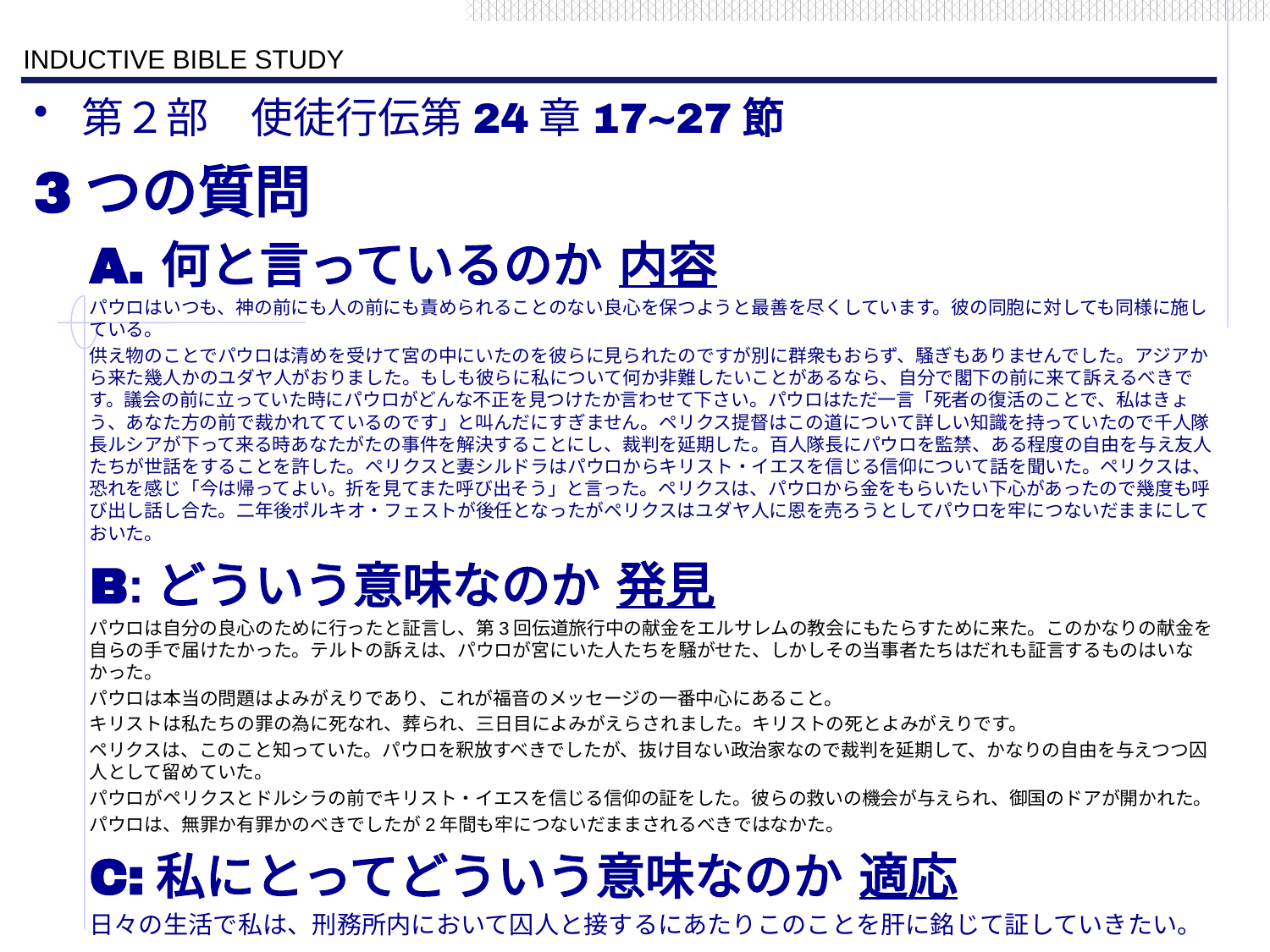

第２部　使徒行伝第24章17~27節

3つの質問
何と言っているのか 内容
パウロはいつも、神の前にも人の前にも責められることのない良心を保つようと最善を尽くしています。彼の同胞に対しても同様に施している。
供え物のことでパウロは清めを受けて宮の中にいたのを彼らに見られたのですが別に群衆もおらず、騒ぎもありませんでした。アジアから来た幾人かのユダヤ人がおりました。もしも彼らに私について何か非難したいことがあるなら、自分で閣下の前に来て訴えるべきです。議会の前に立っていた時にパウロがどんな不正を見つけたか言わせて下さい。パウロはただ一言「死者の復活のことで、私はきょう、あなた方の前で裁かれてているのです」と叫んだにすぎません。ペリクス提督はこの道について詳しい知識を持っていたので千人隊長ルシアが下って来る時あなたがたの事件を解決することにし、裁判を延期した。百人隊長にパウロを監禁、ある程度の自由を与え友人たちが世話をすることを許した。ペリクスと妻シルドラはパウロからキリスト・イエスを信じる信仰について話を聞いた。ペリクスは、恐れを感じ「今は帰ってよい。折を見てまた呼び出そう」と言った。ペリクスは、パウロから金をもらいたい下心があったので幾度も呼び出し話し合た。二年後ポルキオ・フェストが後任となったがペリクスはユダヤ人に恩を売ろうとしてパウロを牢につないだままにしておいた。
B:どういう意味なのか 発見
パウロは自分の良心のために行ったと証言し、第3回伝道旅行中の献金をエルサレムの教会にもたらすために来た。このかなりの献金を自らの手で届けたかった。テルトの訴えは、パウロが宮にいた人たちを騒がせた、しかしその当事者たちはだれも証言するものはいなかった。
パウロは本当の問題はよみがえりであり、これが福音のメッセージの一番中心にあること。
キリストは私たちの罪の為に死なれ、葬られ、三日目によみがえらされました。キリストの死とよみがえりです。
ペリクスは、このこと知っていた。パウロを釈放すべきでしたが、抜け目ない政治家なので裁判を延期して、かなりの自由を与えつつ囚人として留めていた。
パウロがペリクスとドルシラの前でキリスト・イエスを信じる信仰の証をした。彼らの救いの機会が与えられ、御国のドアが開かれた。
パウロは、無罪か有罪かのべきでしたが2年間も牢につないだままされるべきではなかた。
C:私にとってどういう意味なのか 適応
日々の生活で私は、刑務所内において囚人と接するにあたりこのことを肝に銘じて証していきたい。